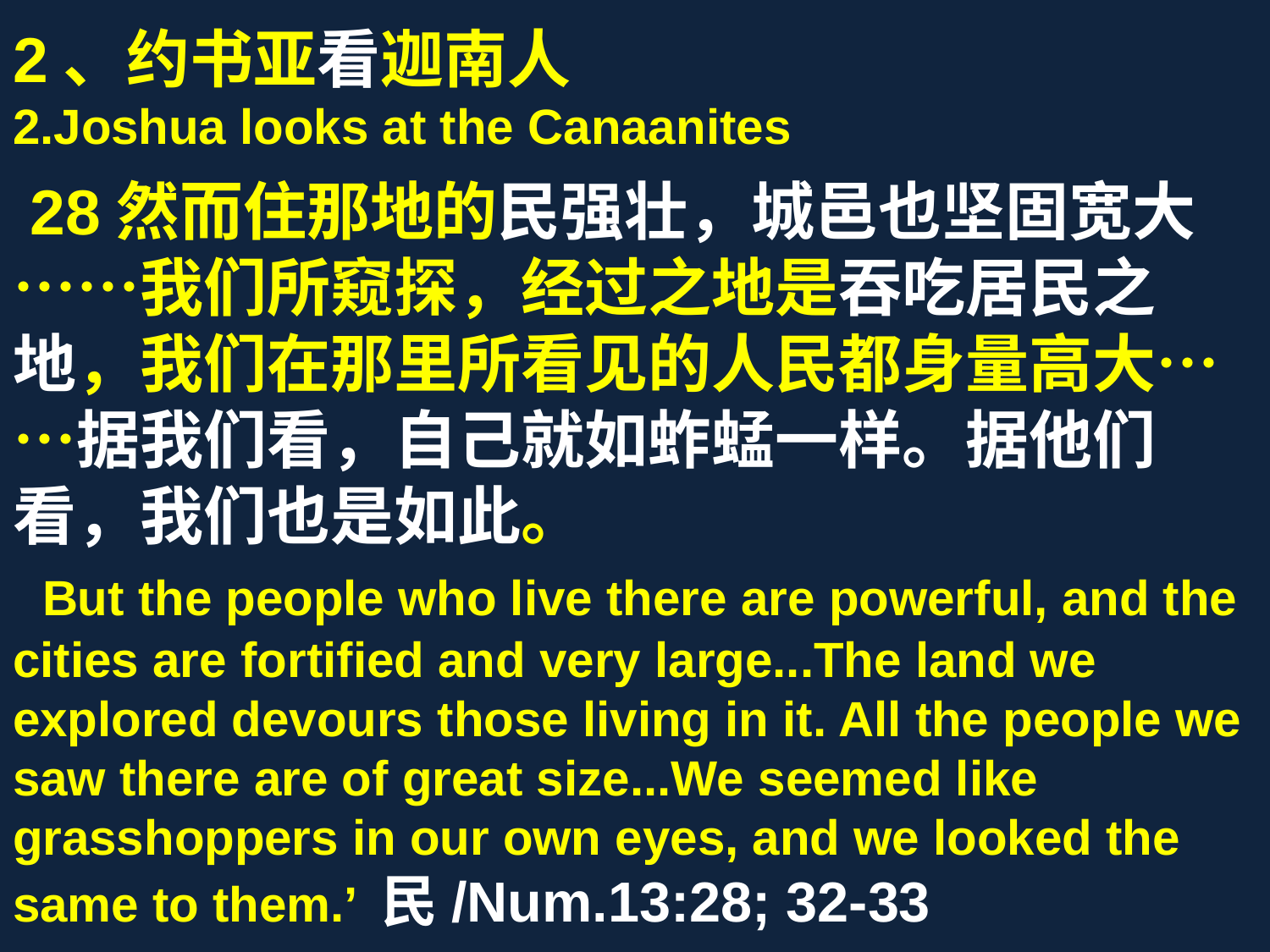

# 2、约书亚看迦南人 2.Joshua looks at the Canaanites 28然而住那地的民强壮，城邑也坚固宽大……我们所窥探，经过之地是吞吃居民之地，我们在那里所看见的人民都身量高大……据我们看，自己就如蚱蜢一样。据他们看，我们也是如此。 But the people who live there are powerful, and the cities are fortified and very large...The land we explored devours those living in it. All the people we saw there are of great size...We seemed like grasshoppers in our own eyes, and we looked the same to them.’ 民/Num.13:28; 32-33